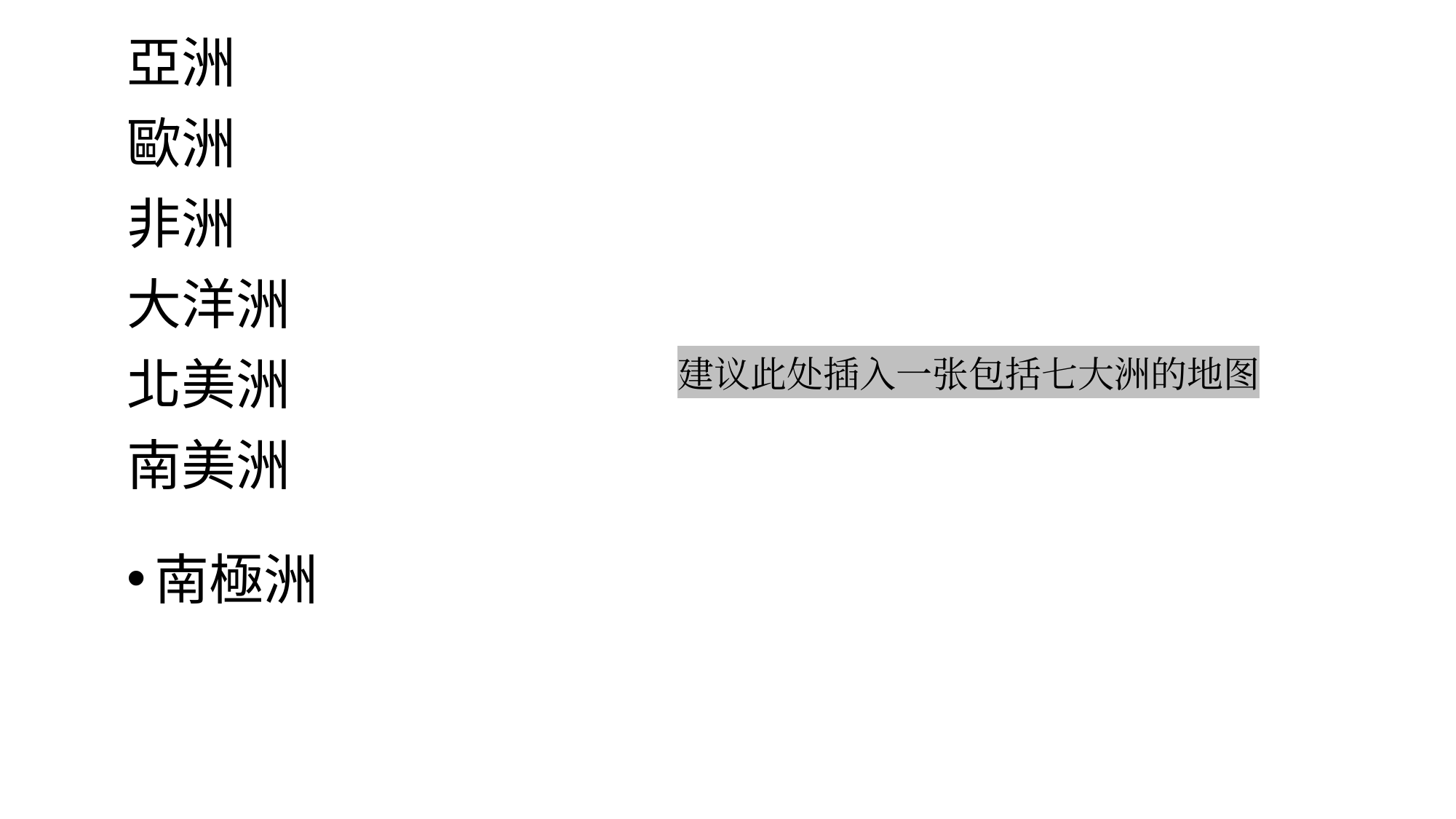

亞洲
歐洲
非洲
大洋洲
北美洲
南美洲
南極洲
建议此处插入一张包括七大洲的地图